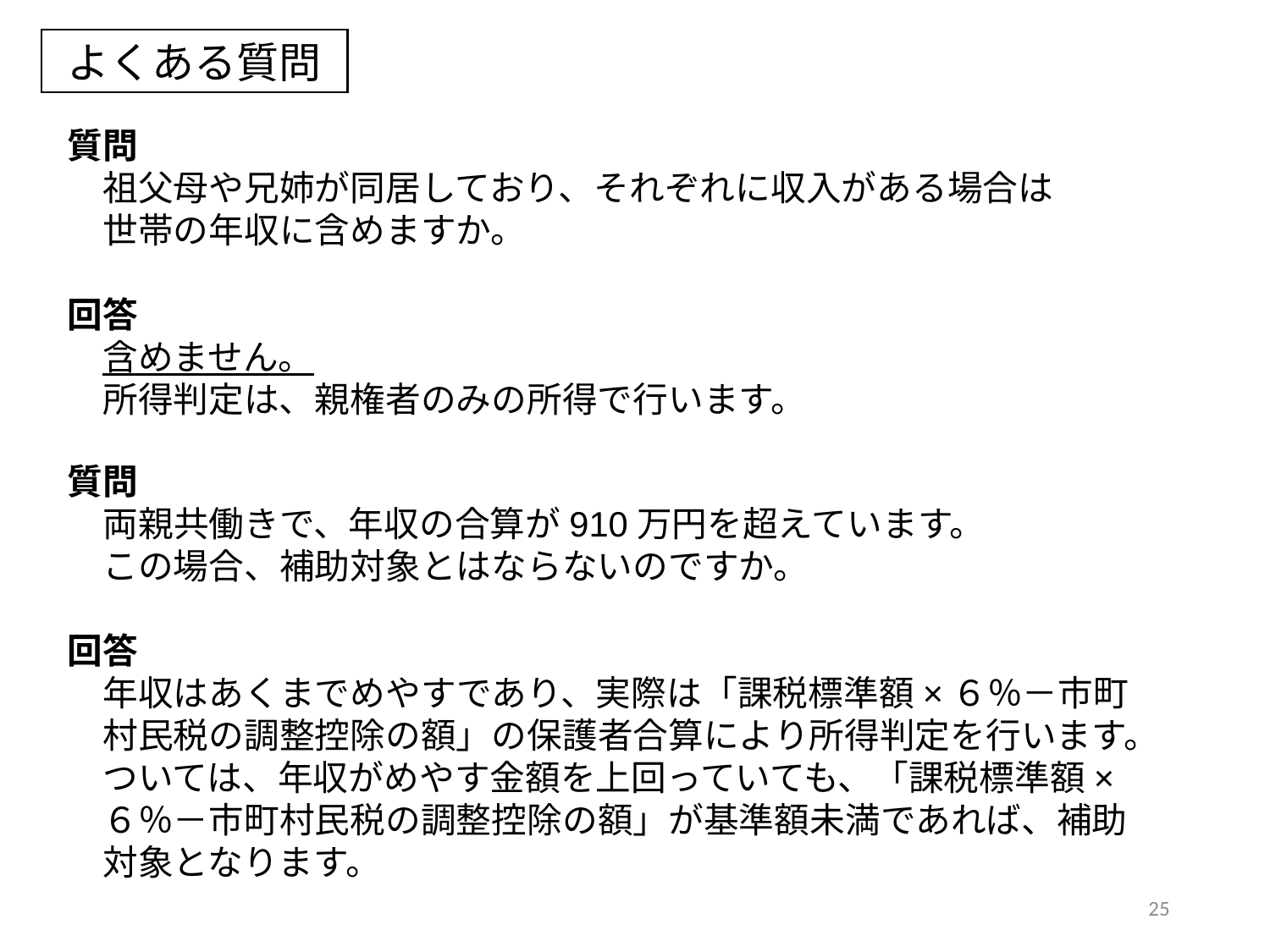

よくある質問
質問
　祖父母や兄姉が同居しており、それぞれに収入がある場合は
　世帯の年収に含めますか。

回答
　含めません。
　所得判定は、親権者のみの所得で行います。
質問
　両親共働きで、年収の合算が910万円を超えています。
　この場合、補助対象とはならないのですか。

回答
　年収はあくまでめやすであり、実際は「課税標準額×６％－市町
　村民税の調整控除の額」の保護者合算により所得判定を行います。
　ついては、年収がめやす金額を上回っていても、「課税標準額×
　６％－市町村民税の調整控除の額」が基準額未満であれば、補助
　対象となります。
25